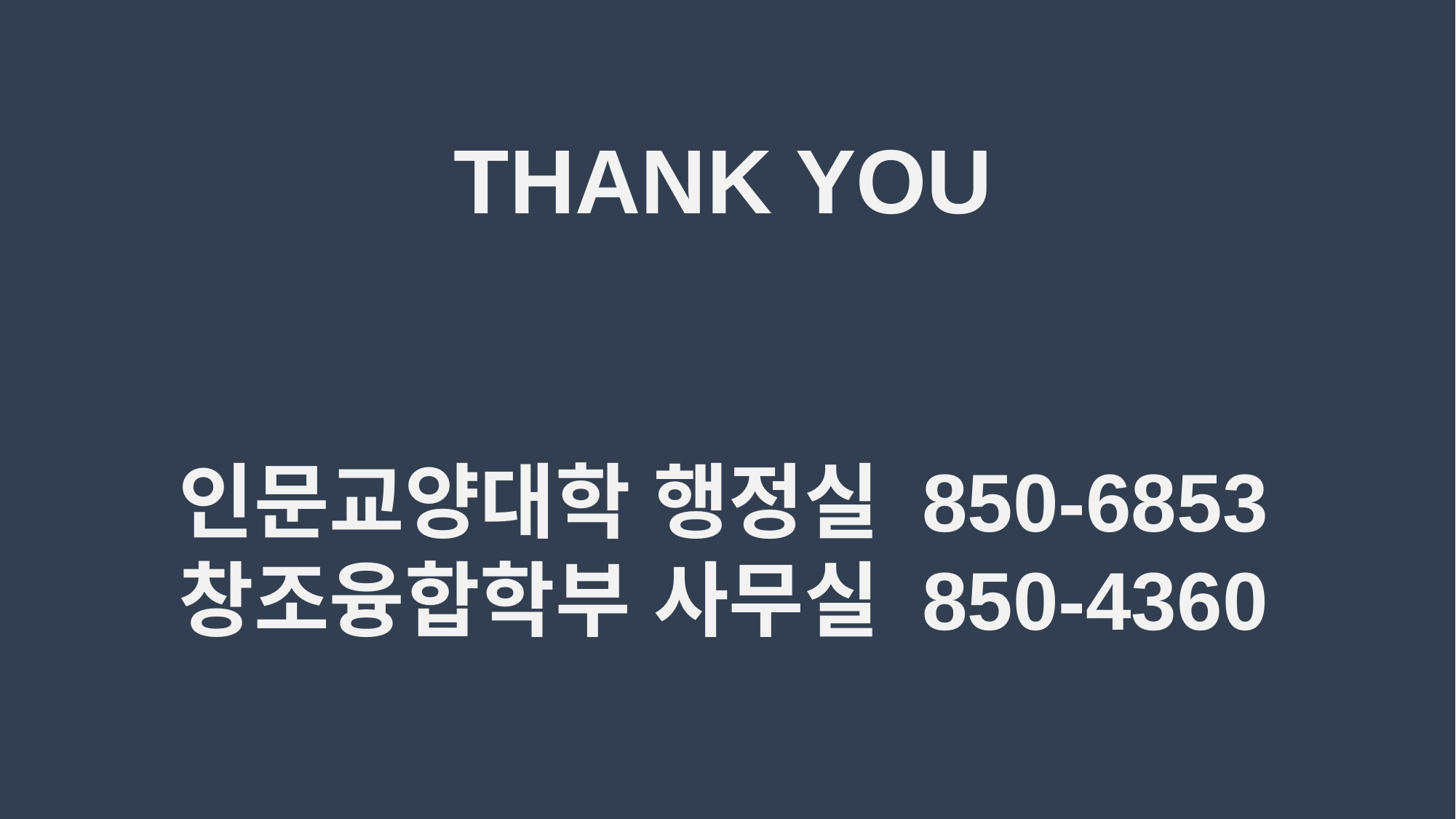

THANK YOU

인문교양대학 행정실 850-6853
창조융합학부 사무실 850-4360